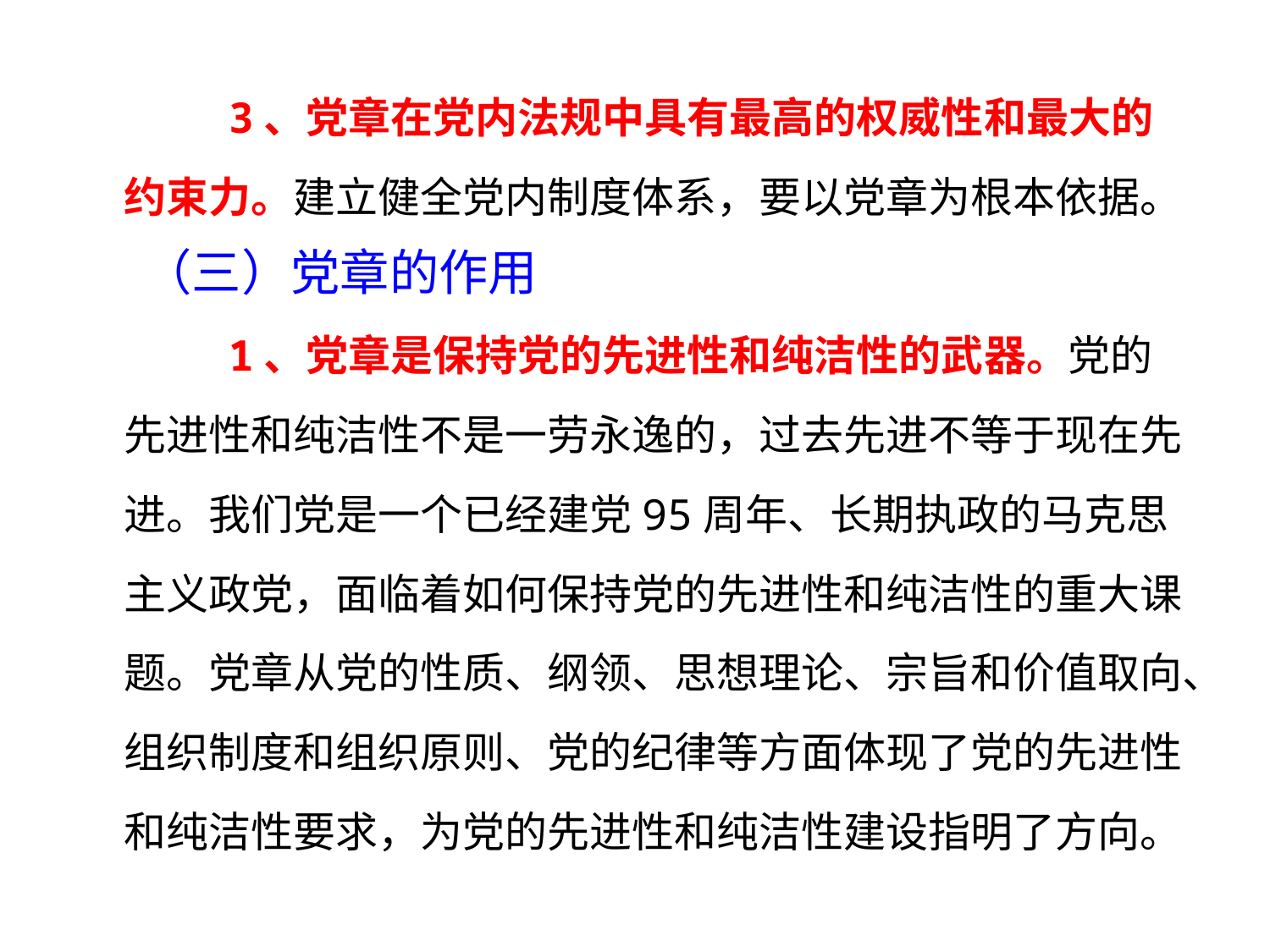

3、党章在党内法规中具有最高的权威性和最大的约束力。建立健全党内制度体系，要以党章为根本依据。
     （三）党章的作用
      1、党章是保持党的先进性和纯洁性的武器。党的先进性和纯洁性不是一劳永逸的，过去先进不等于现在先进。我们党是一个已经建党95周年、长期执政的马克思主义政党，面临着如何保持党的先进性和纯洁性的重大课题。党章从党的性质、纲领、思想理论、宗旨和价值取向、组织制度和组织原则、党的纪律等方面体现了党的先进性和纯洁性要求，为党的先进性和纯洁性建设指明了方向。